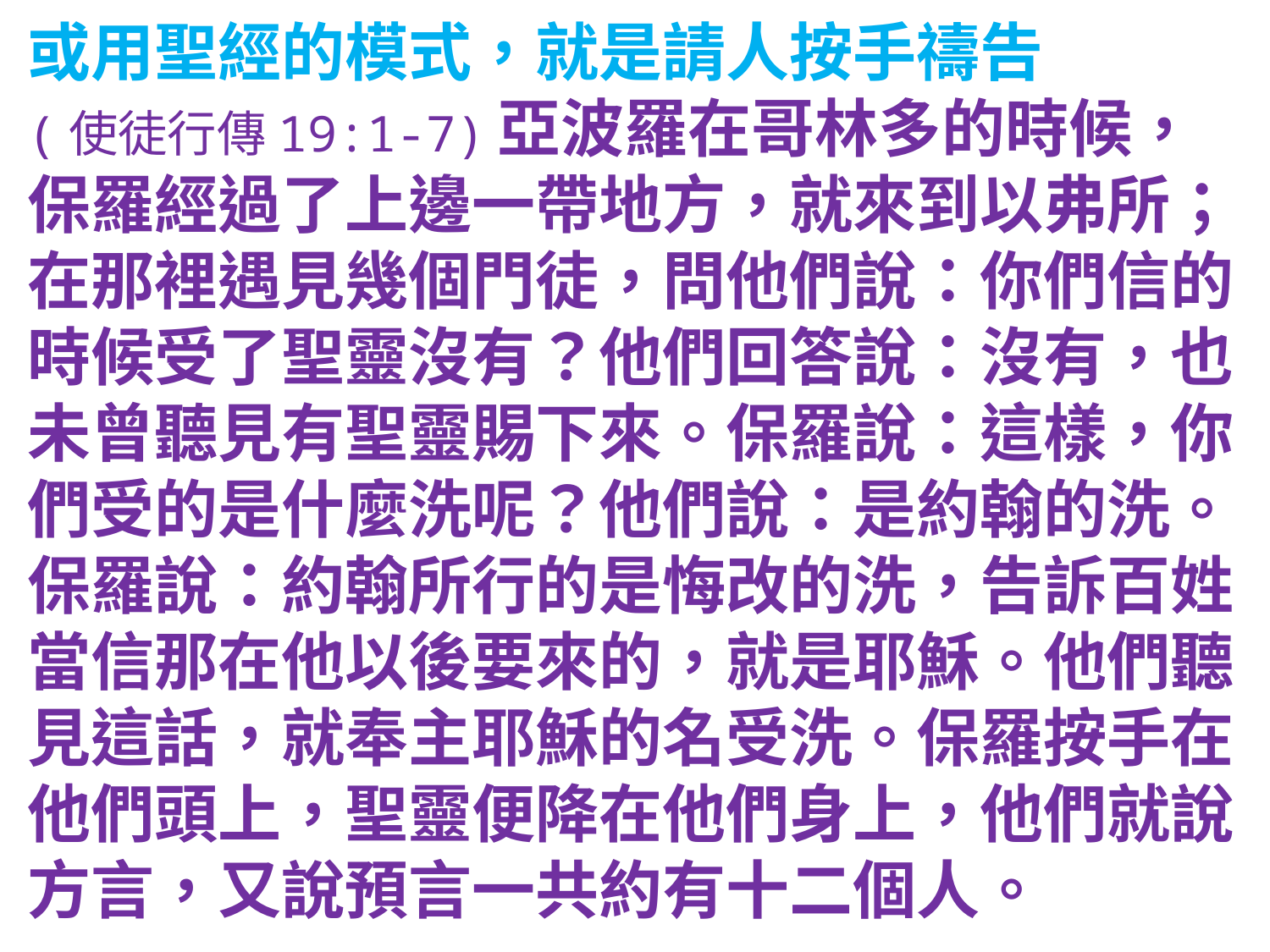

或用聖經的模式，就是請人按手禱告
(使徒行傳19:1-7)亞波羅在哥林多的時候，保羅經過了上邊一帶地方，就來到以弗所；在那裡遇見幾個門徒，問他們說：你們信的時候受了聖靈沒有？他們回答說：沒有，也未曾聽見有聖靈賜下來。保羅說：這樣，你們受的是什麼洗呢？他們說：是約翰的洗。保羅說：約翰所行的是悔改的洗，告訴百姓當信那在他以後要來的，就是耶穌。他們聽見這話，就奉主耶穌的名受洗。保羅按手在他們頭上，聖靈便降在他們身上，他們就說方言，又說預言一共約有十二個人。